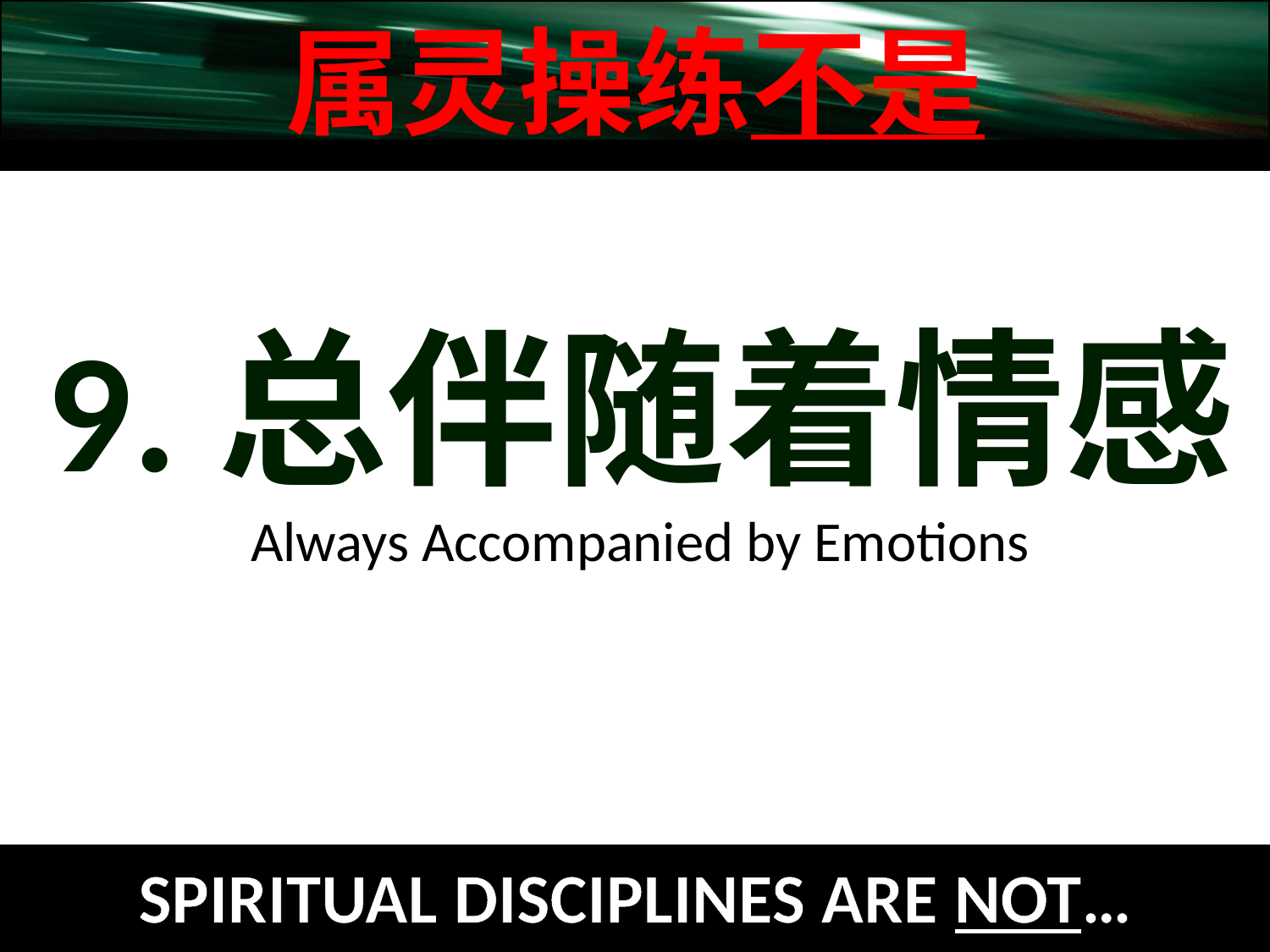

属灵操练不是

9.总伴随着情感
Always Accompanied by Emotions
SPIRITUAL DISCIPLINES ARE NOT…